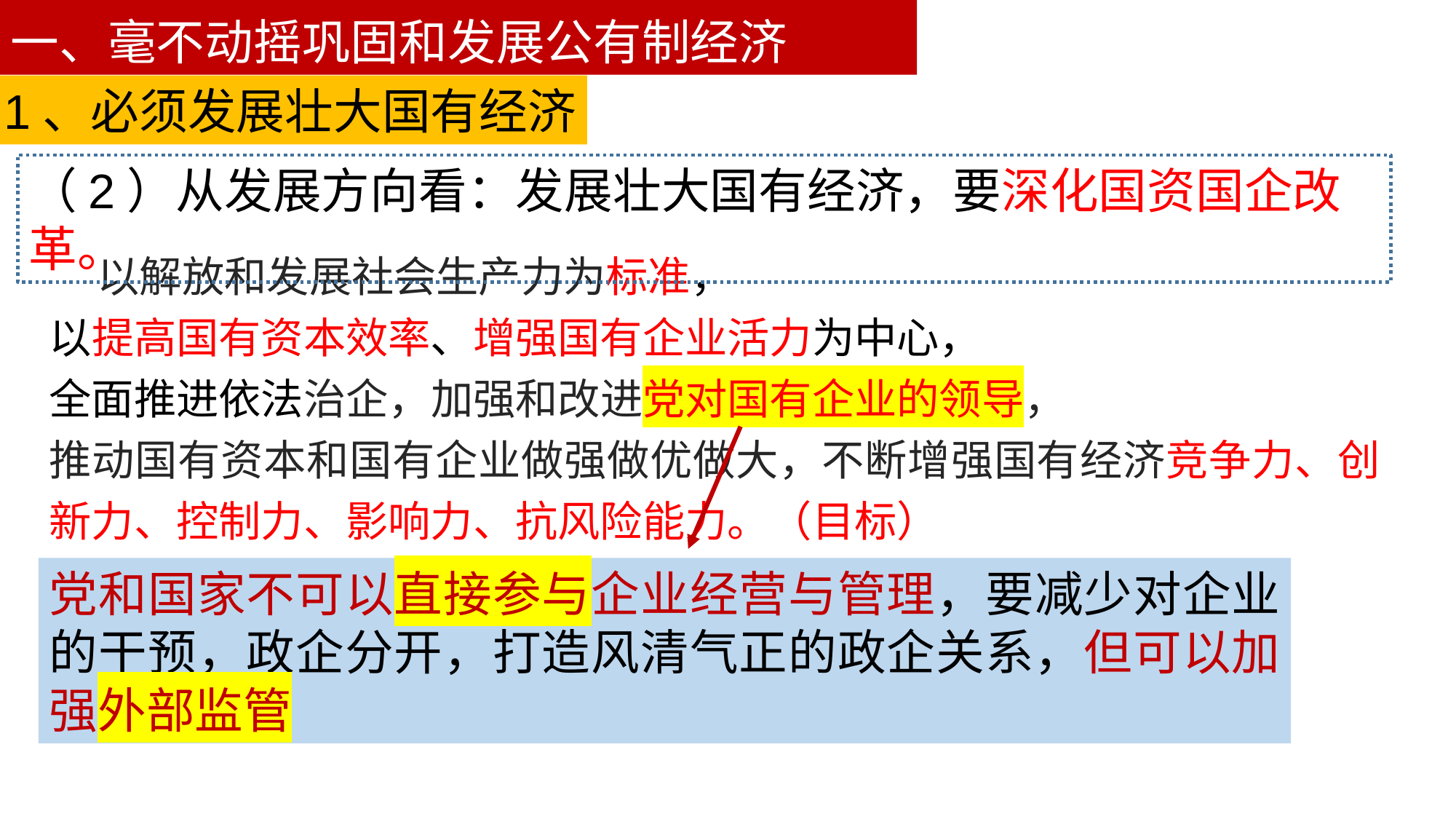

一、毫不动摇巩固和发展公有制经济
1、必须发展壮大国有经济
（2）从发展方向看：发展壮大国有经济，要深化国资国企改革。
    以解放和发展社会生产力为标准，
以提高国有资本效率、增强国有企业活力为中心，
全面推进依法治企，加强和改进党对国有企业的领导，
推动国有资本和国有企业做强做优做大，不断增强国有经济竞争力、创新力、控制力、影响力、抗风险能力。（目标）
党和国家不可以直接参与企业经营与管理，要减少对企业的干预，政企分开，打造风清气正的政企关系，但可以加强外部监管
思考：发展壮大国有经济，要坚持党的领导，是不是意味着党和国家可以直接参与国企的经营与管理？